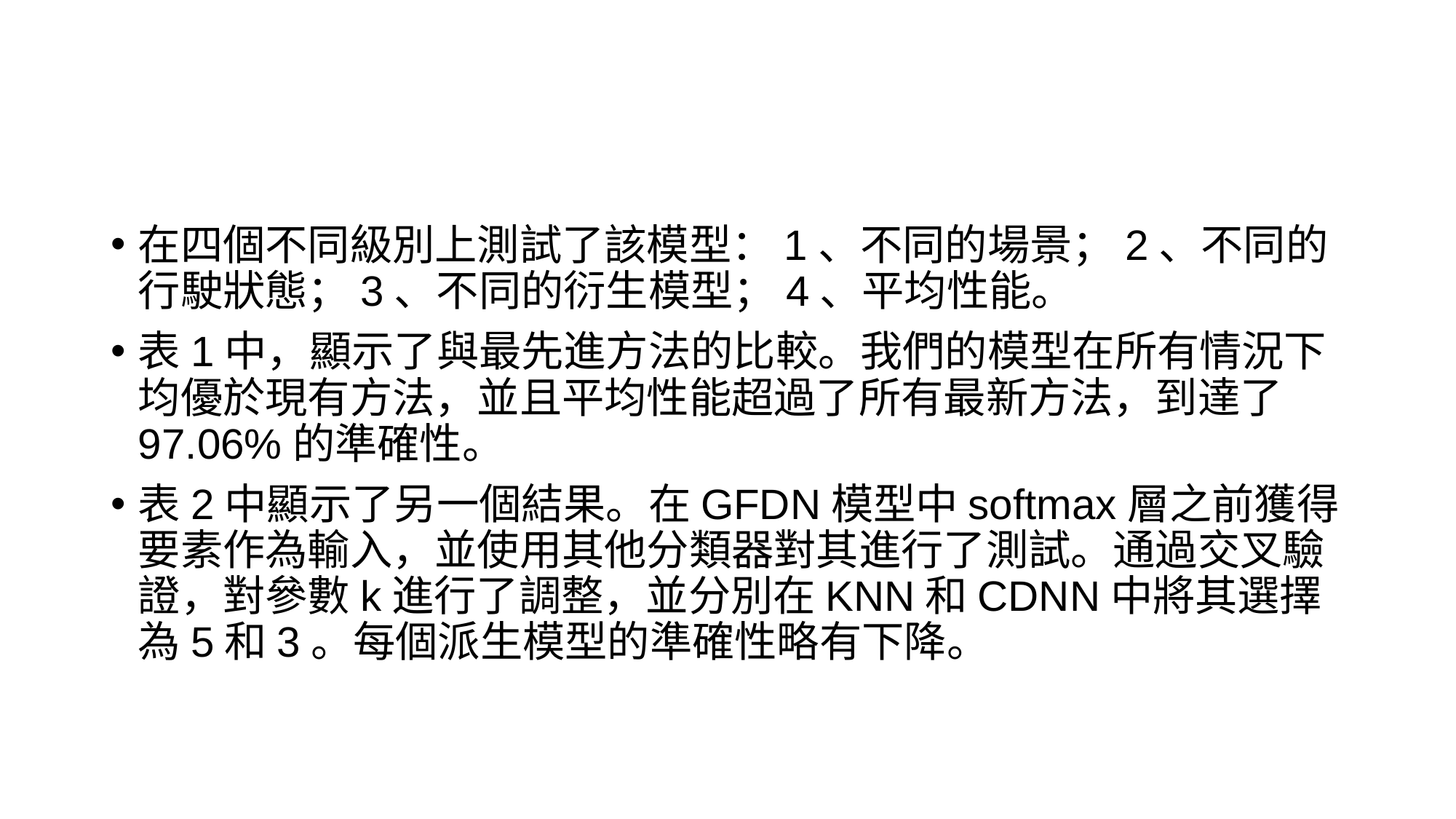

#
在四個不同級別上測試了該模型：1、不同的場景；2、不同的行駛狀態；3、不同的衍生模型；4、平均性能。
表1中，顯示了與最先進方法的比較。我們的模型在所有情況下均優於現有方法，並且平均性能超過了所有最新方法，到達了97.06%的準確性。
表2中顯示了另一個結果。在GFDN模型中softmax層之前獲得要素作為輸入，並使用其他分類器對其進行了測試。通過交叉驗證，對參數k進行了調整，並分別在KNN和CDNN中將其選擇為5和3。每個派生模型的準確性略有下降。